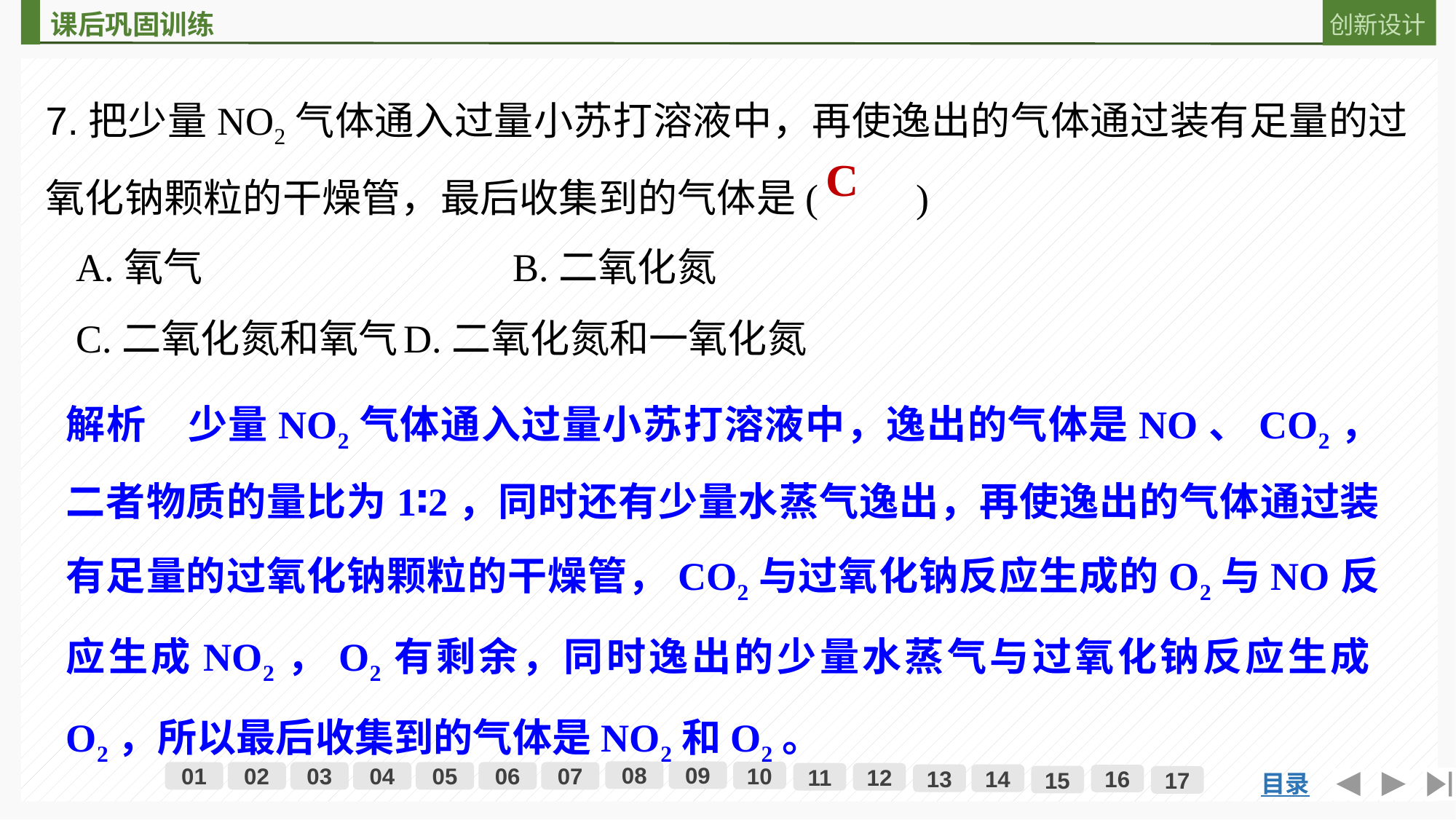

7.把少量NO2气体通入过量小苏打溶液中，再使逸出的气体通过装有足量的过氧化钠颗粒的干燥管，最后收集到的气体是(　　)
C
A.氧气			B.二氧化氮
C.二氧化氮和氧气	D.二氧化氮和一氧化氮
解析　少量NO2气体通入过量小苏打溶液中，逸出的气体是NO、CO2，二者物质的量比为1∶2，同时还有少量水蒸气逸出，再使逸出的气体通过装有足量的过氧化钠颗粒的干燥管，CO2与过氧化钠反应生成的O2与NO反应生成NO2，O2有剩余，同时逸出的少量水蒸气与过氧化钠反应生成O2，所以最后收集到的气体是NO2和O2。